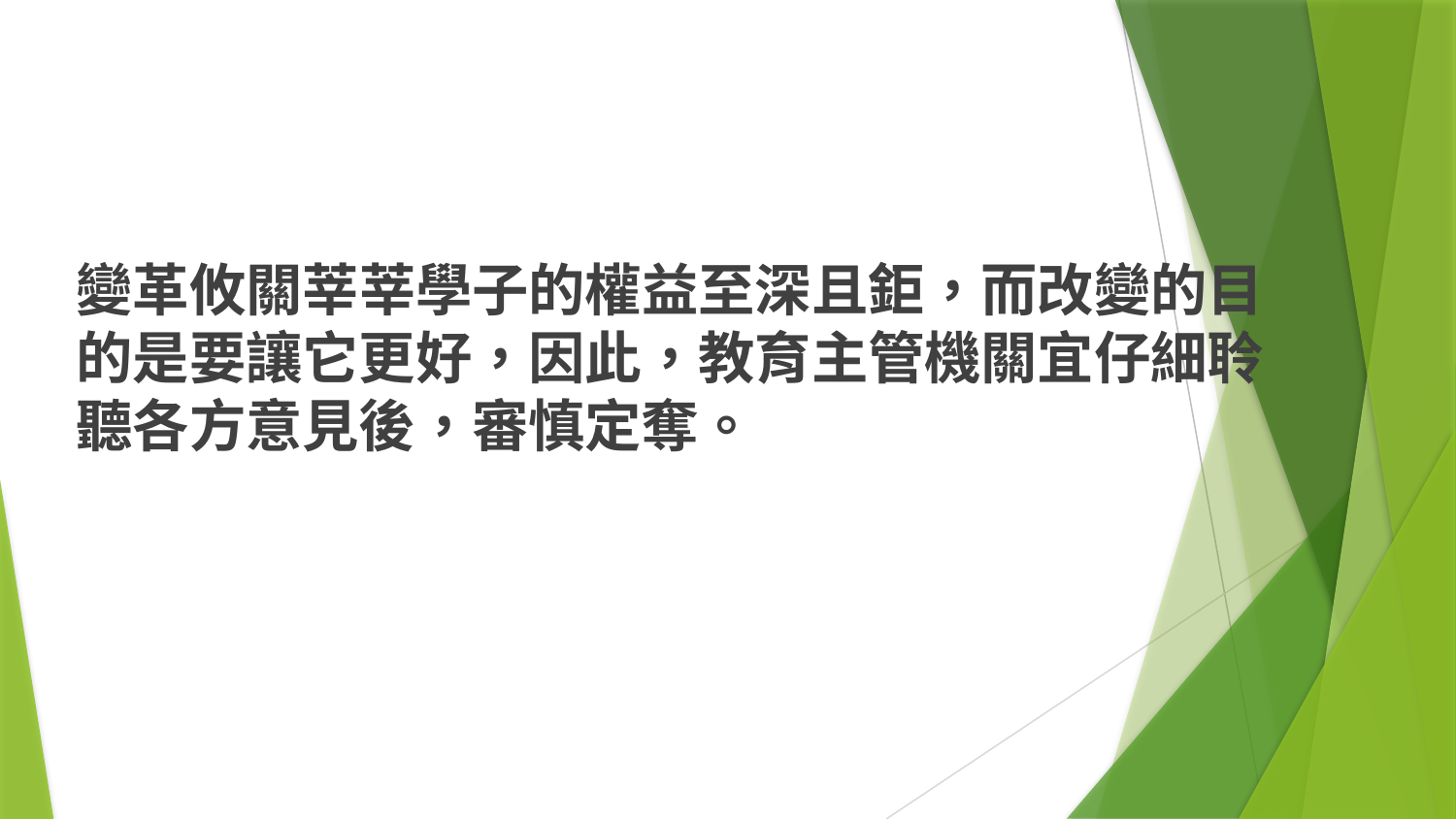

#
變革攸關莘莘學子的權益至深且鉅，而改變的目的是要讓它更好，因此，教育主管機關宜仔細聆聽各方意見後，審慎定奪。